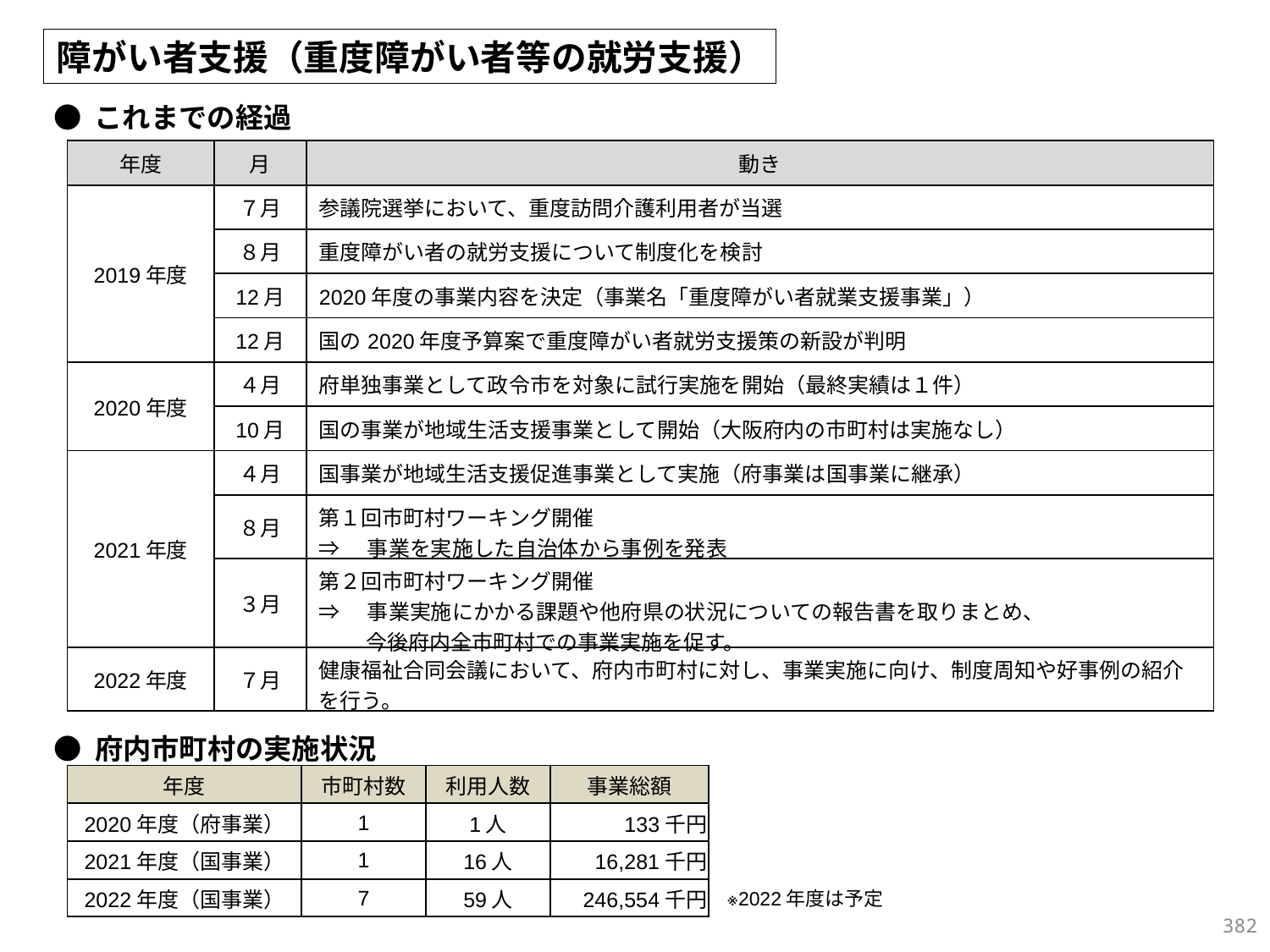

障がい者支援（重度障がい者等の就労支援）
● これまでの経過
| 年度 | 月 | 動き |
| --- | --- | --- |
| 2019年度 | ７月 | 参議院選挙において、重度訪問介護利用者が当選 |
|  | ８月 | 重度障がい者の就労支援について制度化を検討 |
|  | 12月 | 2020年度の事業内容を決定（事業名「重度障がい者就業支援事業」） |
|  | 12月 | 国の2020年度予算案で重度障がい者就労支援策の新設が判明 |
| 2020年度 | ４月 | 府単独事業として政令市を対象に試行実施を開始（最終実績は１件） |
|  | 10月 | 国の事業が地域生活支援事業として開始（大阪府内の市町村は実施なし） |
| 2021年度 | ４月 | 国事業が地域生活支援促進事業として実施（府事業は国事業に継承） |
|  | ８月 | 第１回市町村ワーキング開催 ⇒　事業を実施した自治体から事例を発表 |
|  | ３月 | 第２回市町村ワーキング開催 ⇒　事業実施にかかる課題や他府県の状況についての報告書を取りまとめ、 　　 今後府内全市町村での事業実施を促す。 |
| 2022年度 | ７月 | 健康福祉合同会議において、府内市町村に対し、事業実施に向け、制度周知や好事例の紹介を行う。 |
● 府内市町村の実施状況
| 年度 | 市町村数 | 利用人数 | 事業総額 |
| --- | --- | --- | --- |
| 2020年度（府事業） | 1 | 1人 | 133千円 |
| 2021年度（国事業） | 1 | 16人 | 16,281千円 |
| 2022年度（国事業） | 7 | 59人 | 246,554千円 |
※2022年度は予定
382